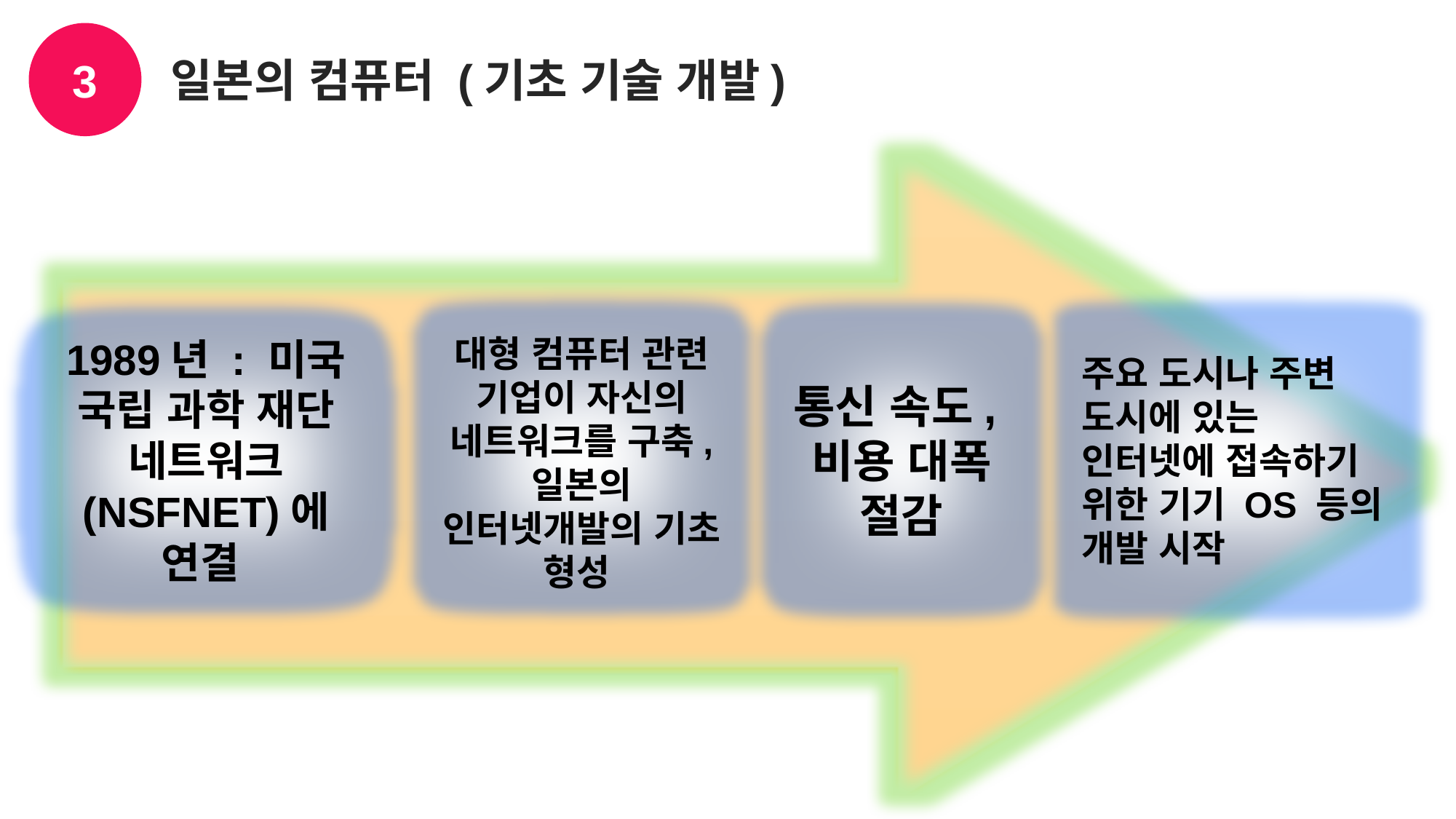

3
일본의 컴퓨터 (기초 기술 개발)

대형 컴퓨터 관련 기업이 자신의 네트워크를 구축, 일본의 인터넷개발의 기초 형성

통신 속도,
비용 대폭 절감

1989년 : 미국 국립 과학 재단 네트워크 (NSFNET)에 연결

주요 도시나 주변 도시에 있는 인터넷에 접속하기 위한 기기 OS 등의 개발 시작